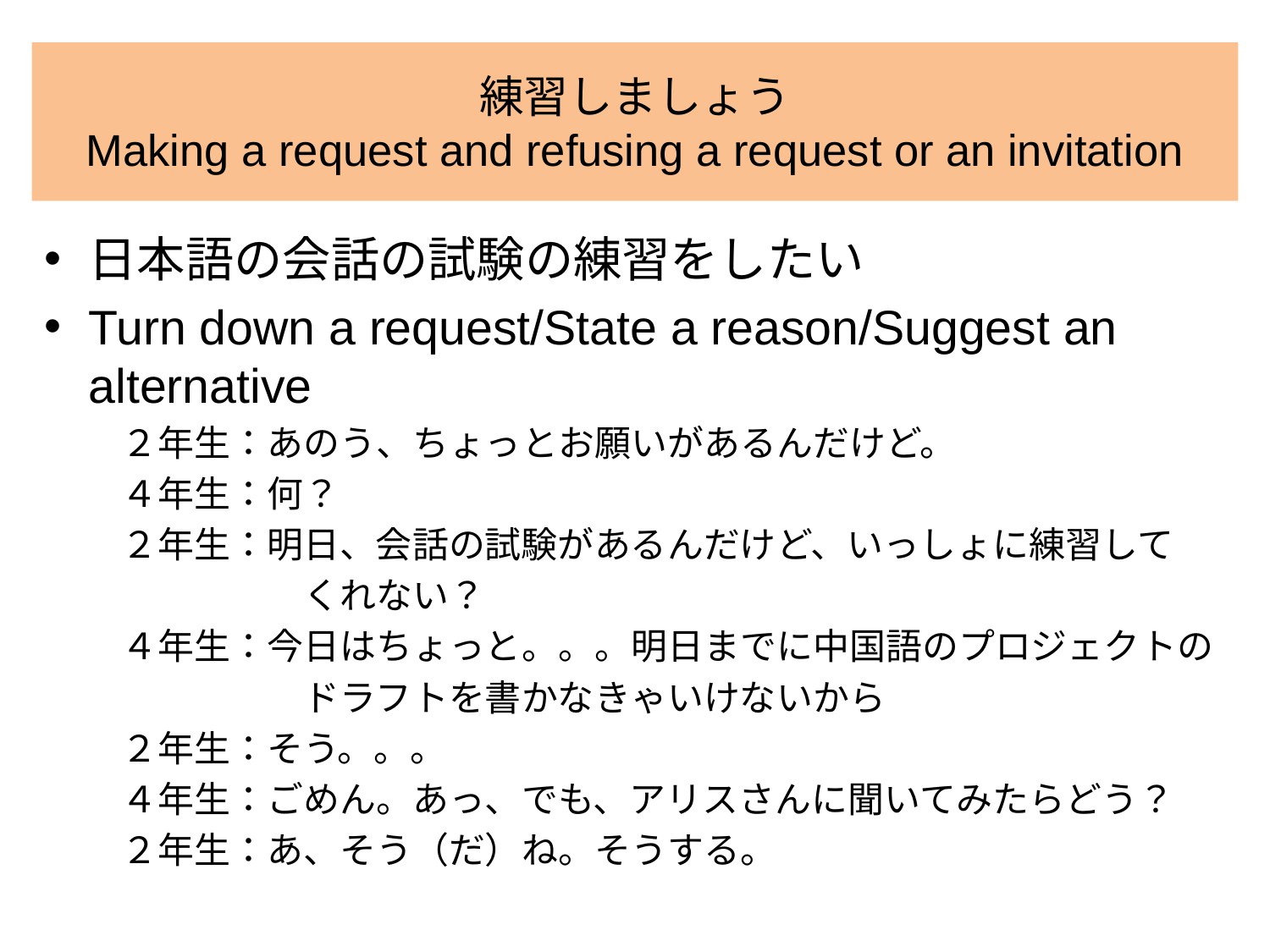

# 練習しましょう Making a request and refusing a request or an invitation
日本語の会話の試験の練習をしたい
Turn down a request/State a reason/Suggest an alternative
２年生：あのう、ちょっとお願いがあるんだけど。
４年生：何？
２年生：明日、会話の試験があるんだけど、いっしょに練習して
　　　　　くれない？
４年生：今日はちょっと。。。明日までに中国語のプロジェクトの
　　　　　ドラフトを書かなきゃいけないから
２年生：そう。。。
４年生：ごめん。あっ、でも、アリスさんに聞いてみたらどう？
２年生：あ、そう（だ）ね。そうする。